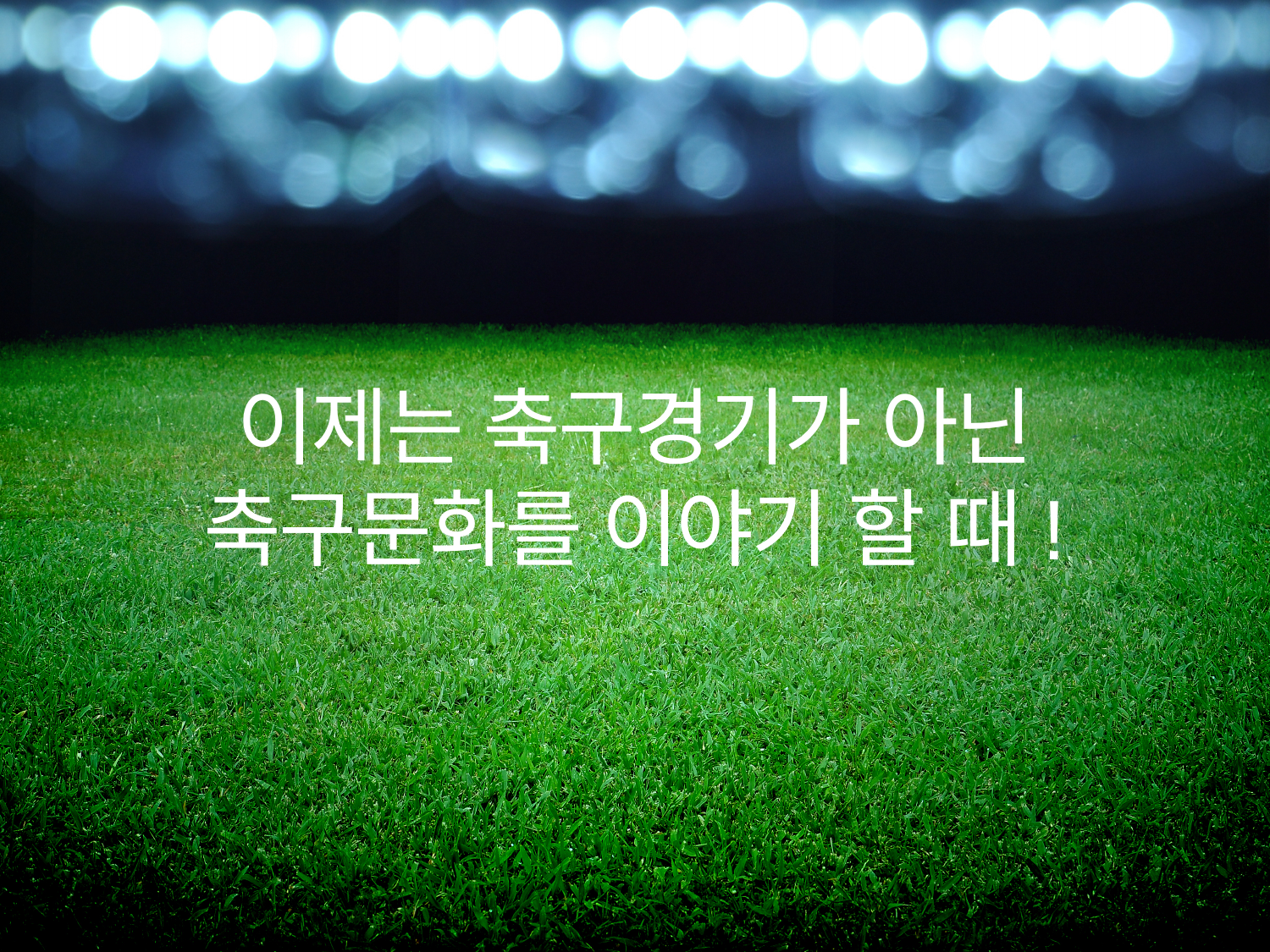

이제는 축구경기가 아닌
축구문화를 이야기 할 때!